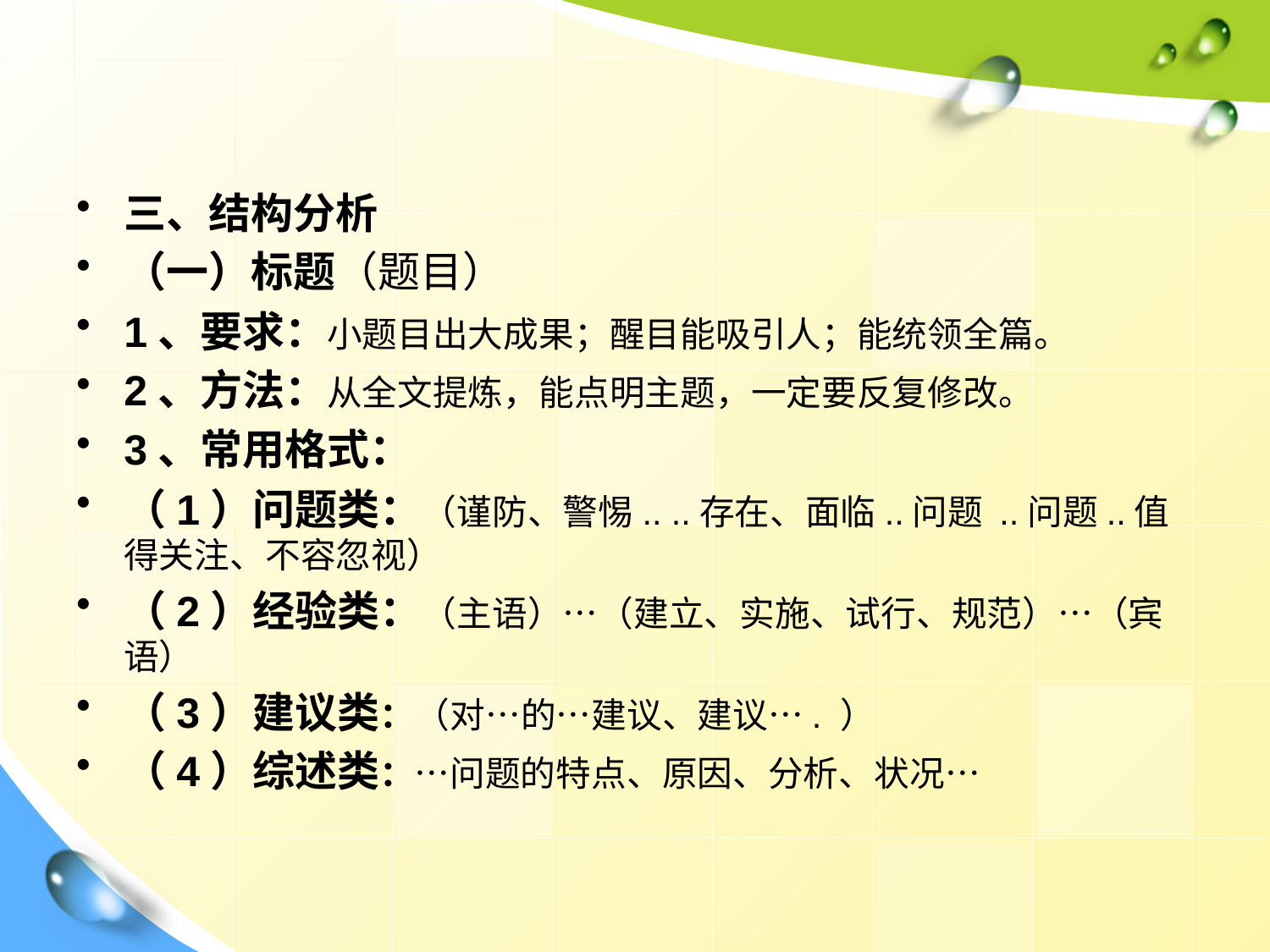

#
三、结构分析
（一）标题（题目）
1、要求：小题目出大成果；醒目能吸引人；能统领全篇。
2、方法：从全文提炼，能点明主题，一定要反复修改。
3、常用格式：
（1）问题类：（谨防、警惕.. ..存在、面临..问题 ..问题..值得关注、不容忽视）
（2）经验类：（主语）…（建立、实施、试行、规范）…（宾语）
（3）建议类：（对…的…建议、建议…. ）
（4）综述类：…问题的特点、原因、分析、状况…